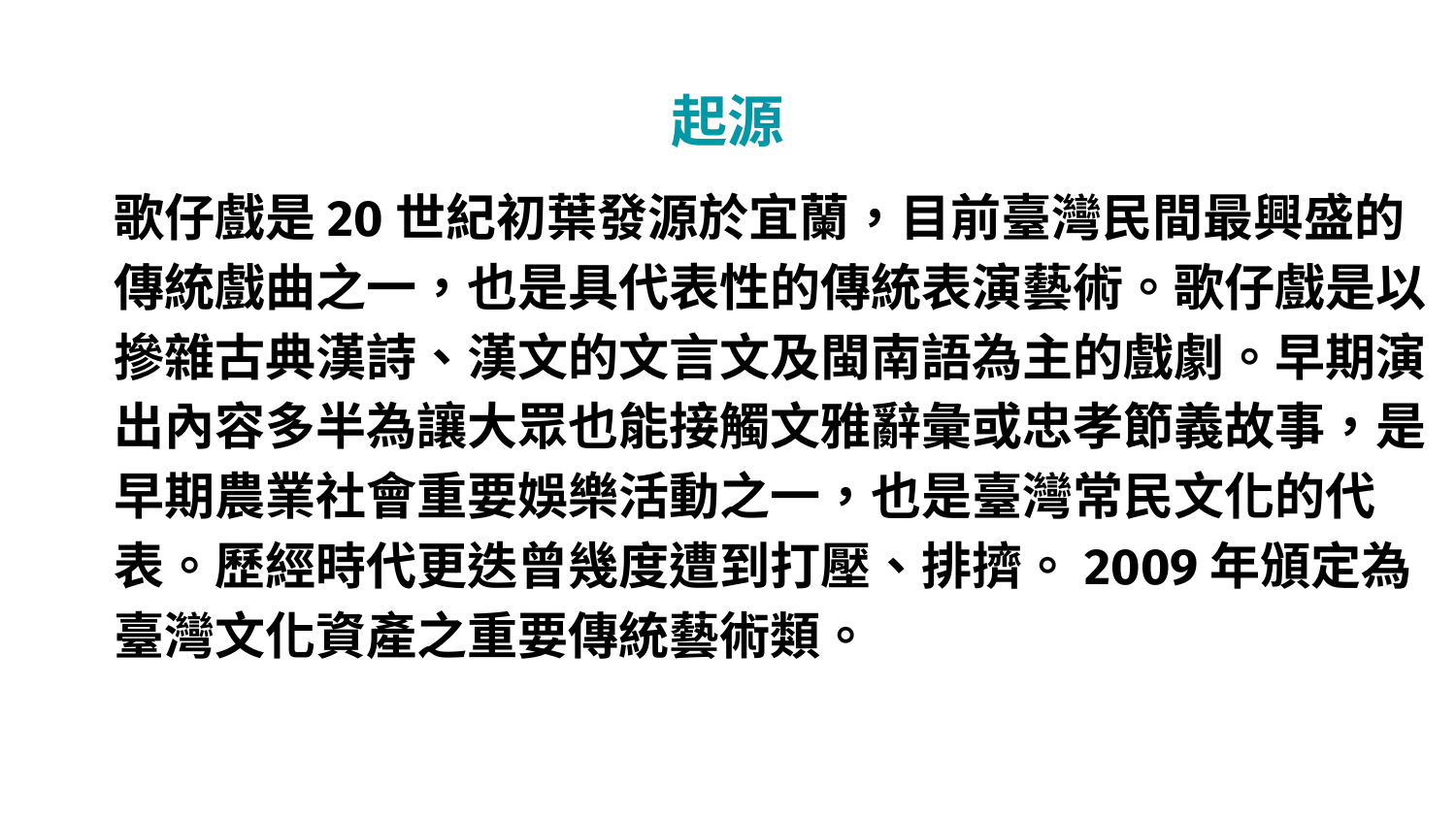

# 起源
歌仔戲是20世紀初葉發源於宜蘭，目前臺灣民間最興盛的傳統戲曲之一，也是具代表性的傳統表演藝術。歌仔戲是以摻雜古典漢詩、漢文的文言文及閩南語為主的戲劇。早期演出內容多半為讓大眾也能接觸文雅辭彙或忠孝節義故事，是早期農業社會重要娛樂活動之一，也是臺灣常民文化的代表。歷經時代更迭曾幾度遭到打壓、排擠。2009年頒定為臺灣文化資產之重要傳統藝術類。